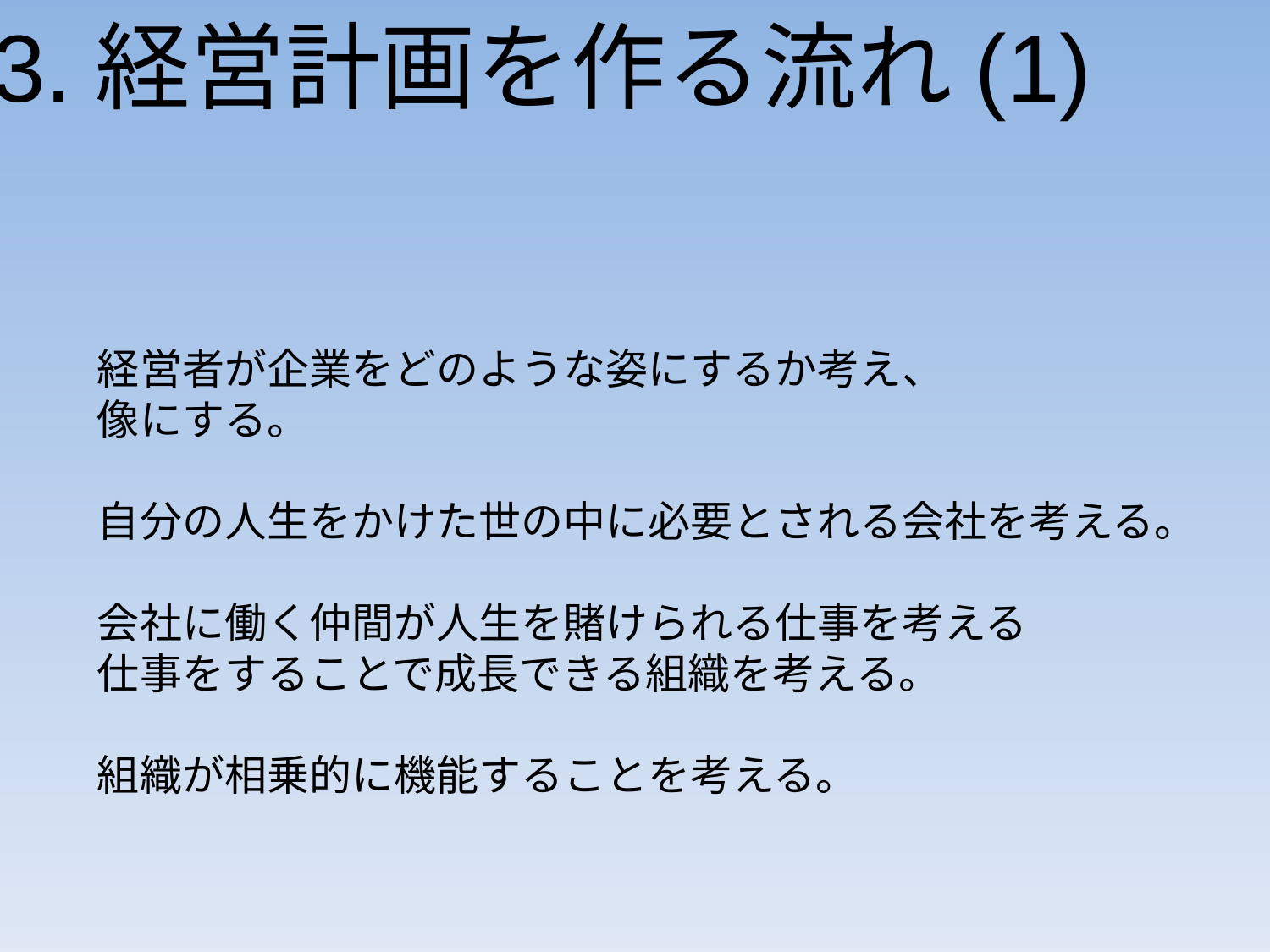

3.経営計画を作る流れ(1)
経営者が企業をどのような姿にするか考え、
像にする。

自分の人生をかけた世の中に必要とされる会社を考える。

会社に働く仲間が人生を賭けられる仕事を考える
仕事をすることで成長できる組織を考える。

組織が相乗的に機能することを考える。